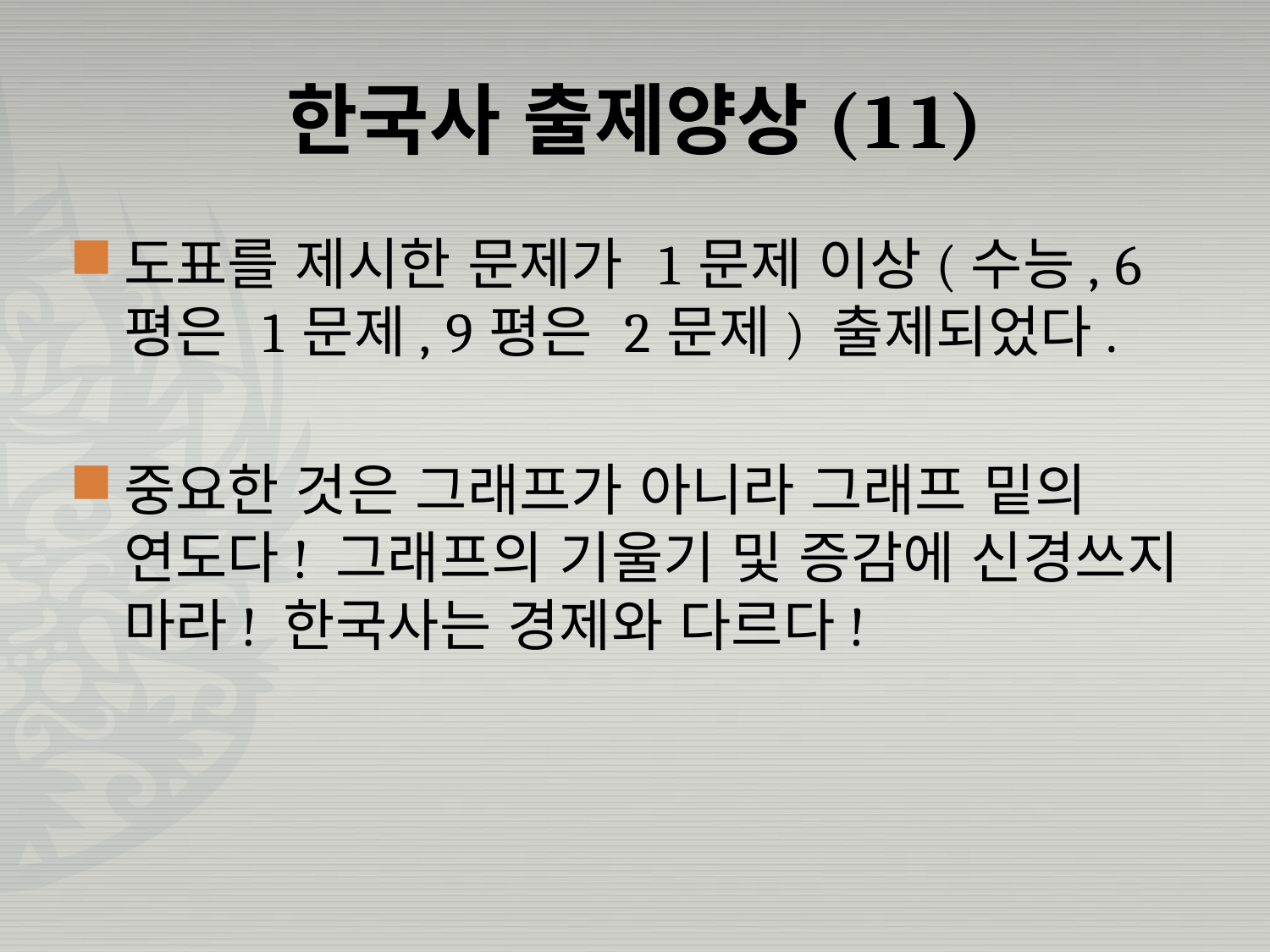

# 한국사 출제양상(11)
도표를 제시한 문제가 1문제 이상(수능, 6평은 1문제, 9평은 2문제) 출제되었다.

중요한 것은 그래프가 아니라 그래프 밑의 연도다! 그래프의 기울기 및 증감에 신경쓰지 마라! 한국사는 경제와 다르다!